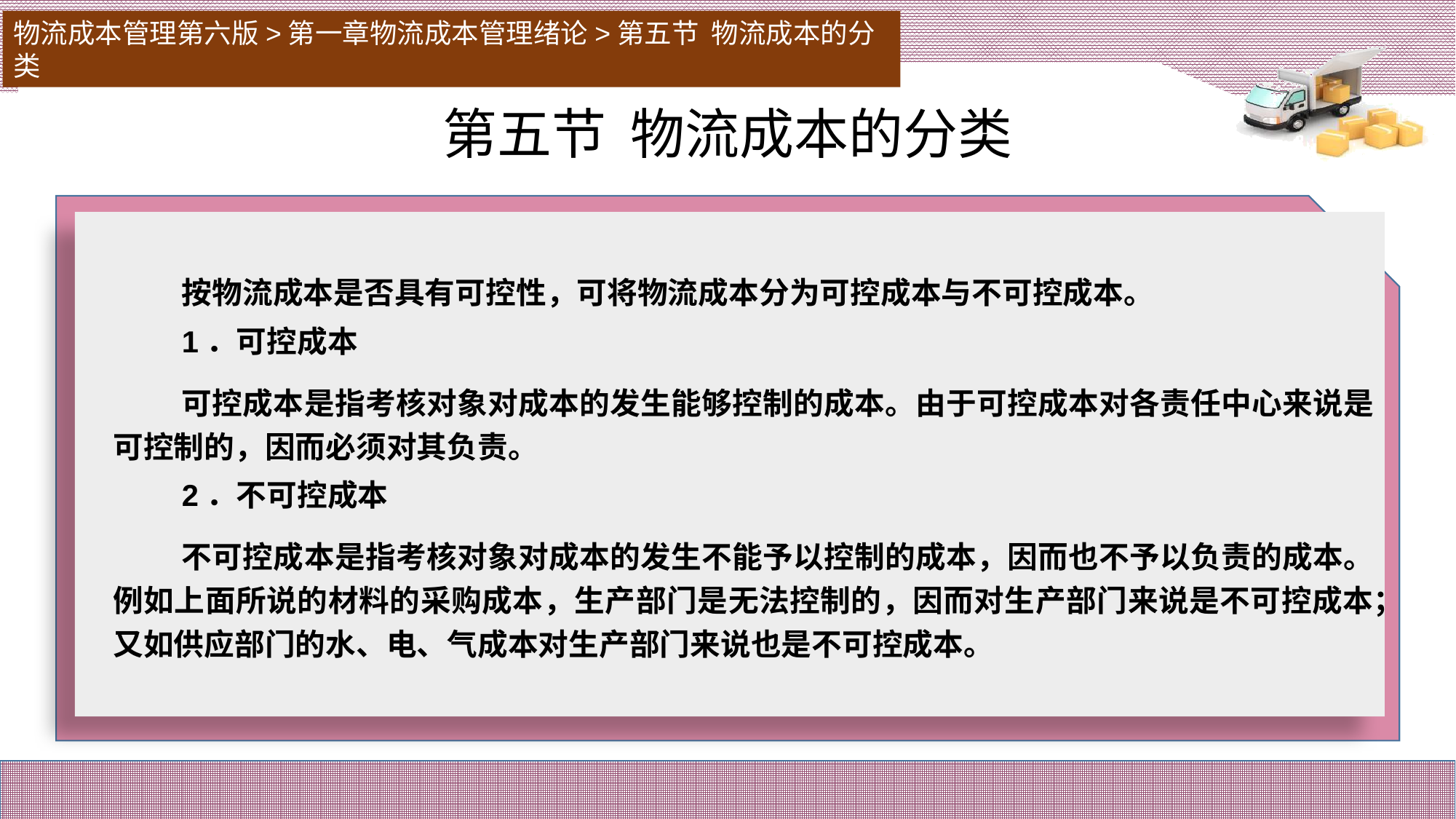

物流成本管理第六版>第一章物流成本管理绪论>第五节  物流成本的分类
第五节  物流成本的分类
# 按物流成本是否具有可控性，可将物流成本分为可控成本与不可控成本。
1．可控成本
可控成本是指考核对象对成本的发生能够控制的成本。由于可控成本对各责任中心来说是可控制的，因而必须对其负责。
2．不可控成本
不可控成本是指考核对象对成本的发生不能予以控制的成本，因而也不予以负责的成本。例如上面所说的材料的采购成本，生产部门是无法控制的，因而对生产部门来说是不可控成本；又如供应部门的水、电、气成本对生产部门来说也是不可控成本。